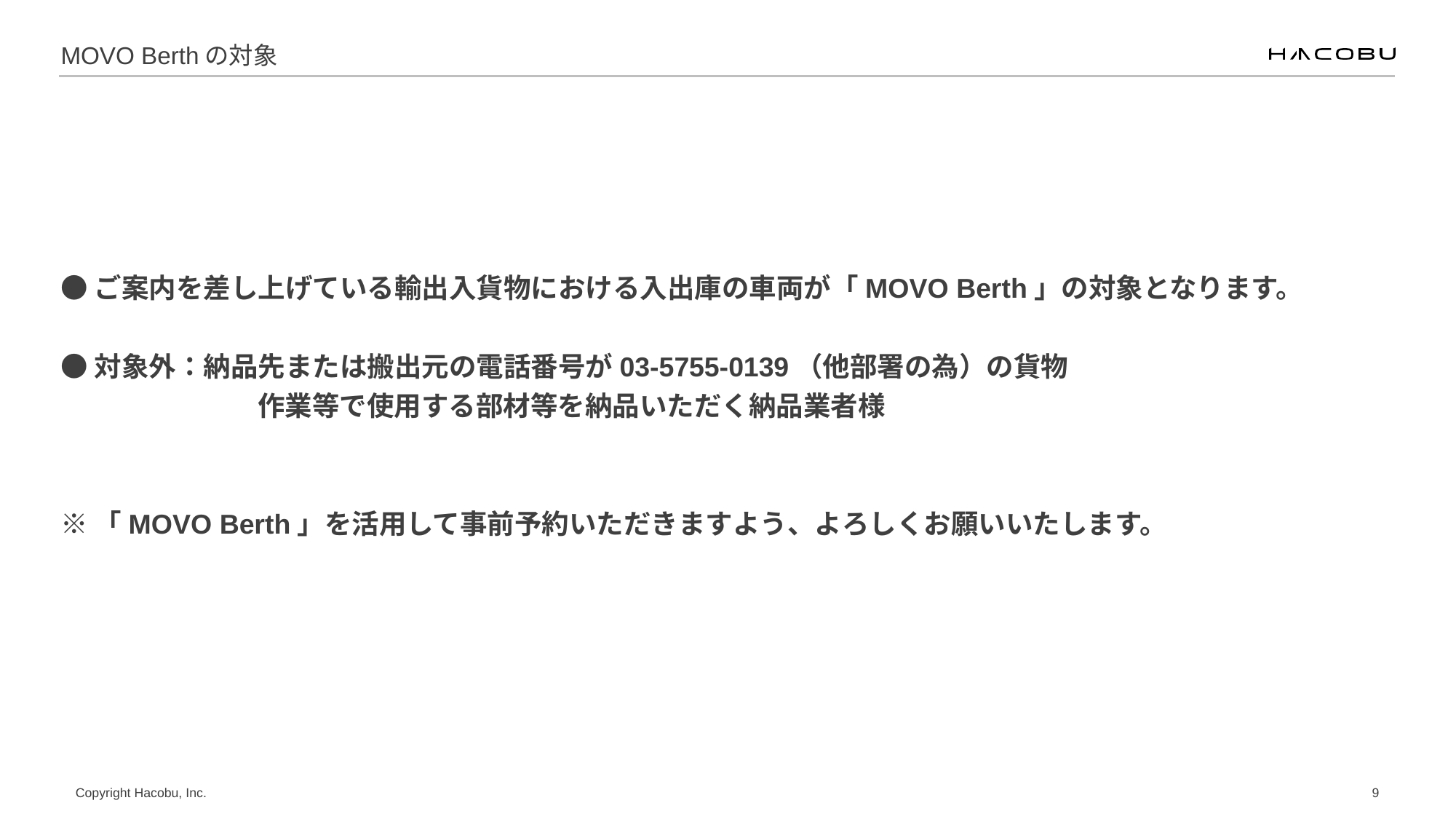

# MOVO Berthの対象
●ご案内を差し上げている輸出入貨物における入出庫の車両が「MOVO Berth」の対象となります。

●対象外：納品先または搬出元の電話番号が03-5755-0139（他部署の為）の貨物
　　　　　　　 作業等で使用する部材等を納品いただく納品業者様

※「MOVO Berth」を活用して事前予約いただきますよう、よろしくお願いいたします。